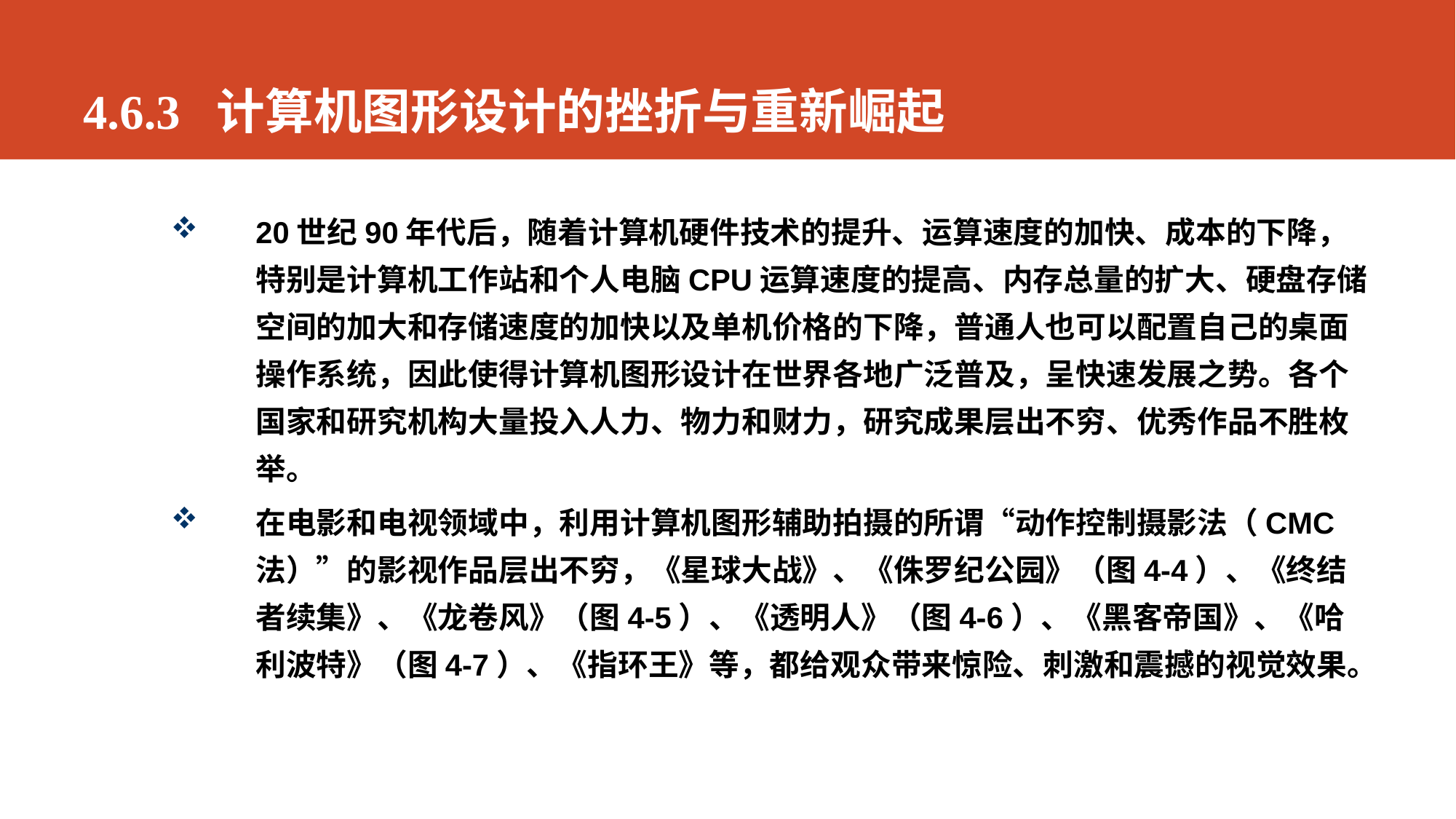

# 4.6.3  计算机图形设计的挫折与重新崛起
20世纪90年代后，随着计算机硬件技术的提升、运算速度的加快、成本的下降，特别是计算机工作站和个人电脑CPU运算速度的提高、内存总量的扩大、硬盘存储空间的加大和存储速度的加快以及单机价格的下降，普通人也可以配置自己的桌面操作系统，因此使得计算机图形设计在世界各地广泛普及，呈快速发展之势。各个国家和研究机构大量投入人力、物力和财力，研究成果层出不穷、优秀作品不胜枚举。
在电影和电视领域中，利用计算机图形辅助拍摄的所谓“动作控制摄影法（CMC法）”的影视作品层出不穷，《星球大战》、《侏罗纪公园》（图4-4）、《终结者续集》、《龙卷风》（图4-5）、《透明人》（图4-6）、《黑客帝国》、《哈利波特》（图4-7）、《指环王》等，都给观众带来惊险、刺激和震撼的视觉效果。